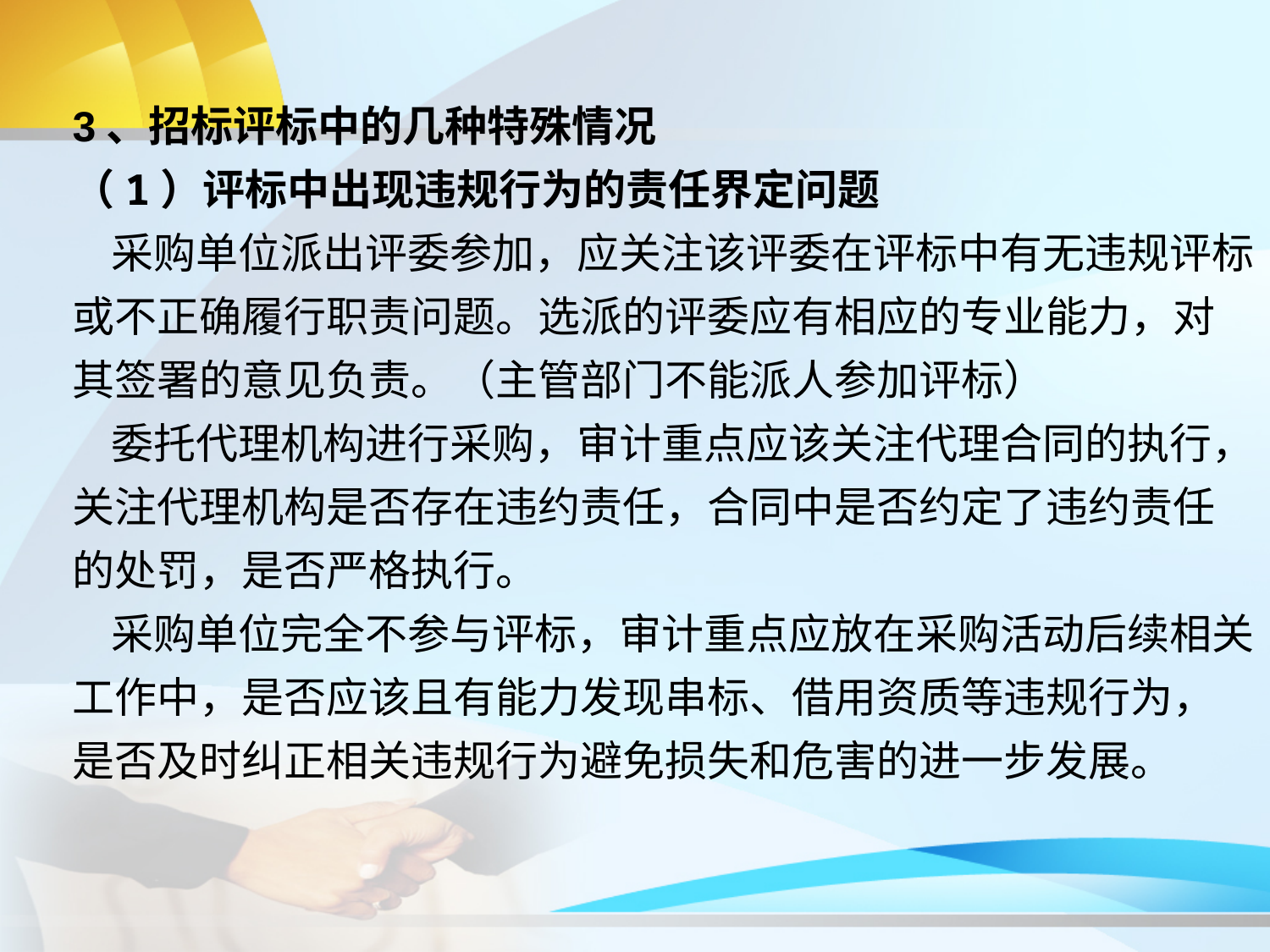

3、招标评标中的几种特殊情况
（1）评标中出现违规行为的责任界定问题
   采购单位派出评委参加，应关注该评委在评标中有无违规评标或不正确履行职责问题。选派的评委应有相应的专业能力，对其签署的意见负责。（主管部门不能派人参加评标）
   委托代理机构进行采购，审计重点应该关注代理合同的执行，关注代理机构是否存在违约责任，合同中是否约定了违约责任的处罚，是否严格执行。
   采购单位完全不参与评标，审计重点应放在采购活动后续相关工作中，是否应该且有能力发现串标、借用资质等违规行为，是否及时纠正相关违规行为避免损失和危害的进一步发展。